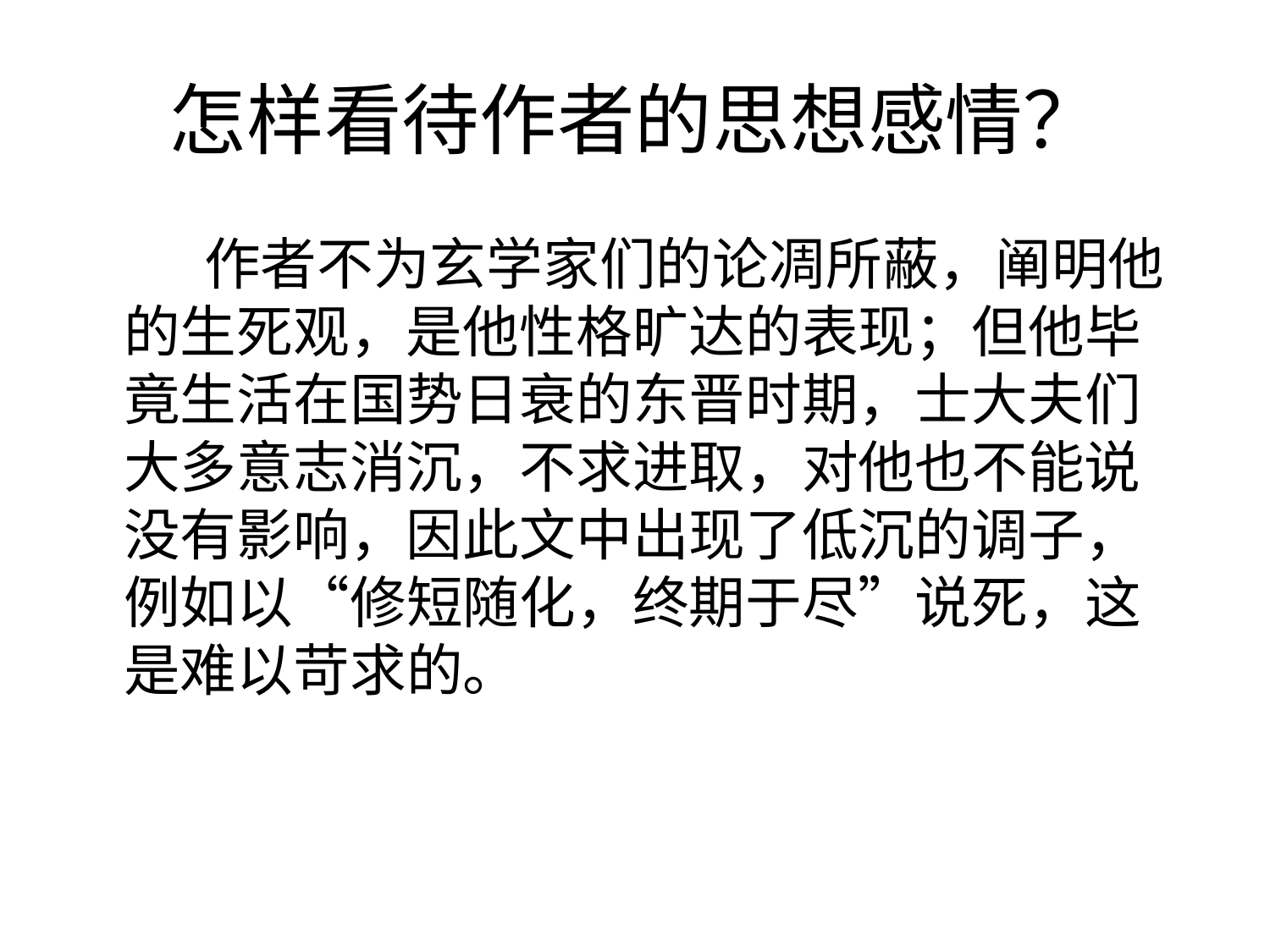

# 怎样看待作者的思想感情？
         作者不为玄学家们的论凋所蔽，阐明他的生死观，是他性格旷达的表现；但他毕竟生活在国势日衰的东晋时期，士大夫们大多意志消沉，不求进取，对他也不能说没有影响，因此文中出现了低沉的调子，例如以“修短随化，终期于尽”说死，这是难以苛求的。